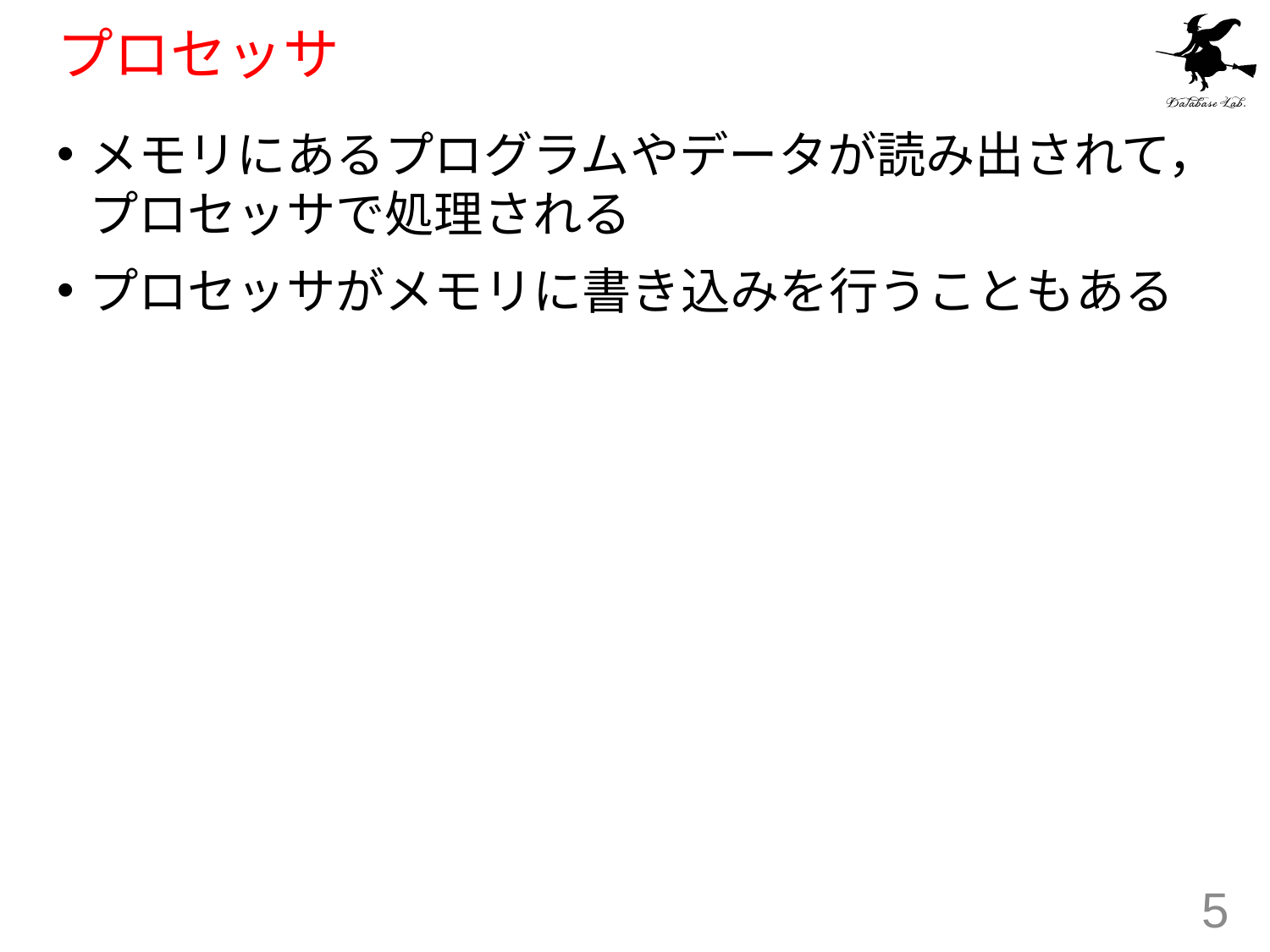

# プロセッサ
メモリにあるプログラムやデータが読み出されて，プロセッサで処理される
プロセッサがメモリに書き込みを行うこともある
5